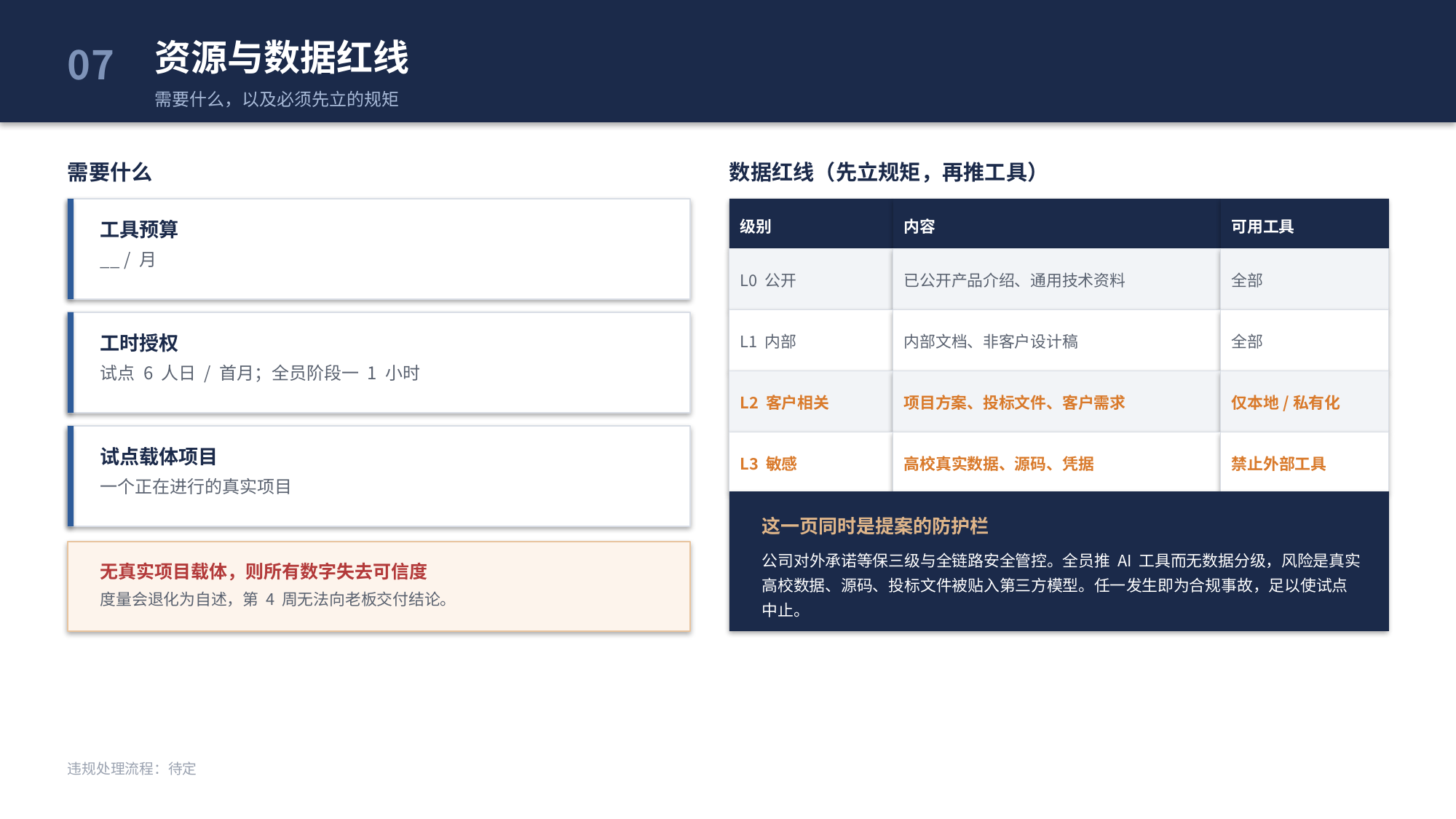

资源与数据红线
需要什么，以及必须先立的规矩
07
需要什么
数据红线（先立规矩，再推工具）

级别

内容

可用工具
工具预算
__ / 月

L0 公开

已公开产品介绍、通用技术资料

全部

L1 内部

内部文档、非客户设计稿

全部

工时授权
试点 6 人日 / 首月；全员阶段一 1 小时

L2 客户相关

项目方案、投标文件、客户需求

仅本地/私有化

L3 敏感

高校真实数据、源码、凭据

禁止外部工具
试点载体项目
一个正在进行的真实项目

这一页同时是提案的防护栏
公司对外承诺等保三级与全链路安全管控。全员推 AI 工具而无数据分级，风险是真实高校数据、源码、投标文件被贴入第三方模型。任一发生即为合规事故，足以使试点中止。

无真实项目载体，则所有数字失去可信度
度量会退化为自述，第 4 周无法向老板交付结论。
违规处理流程：待定